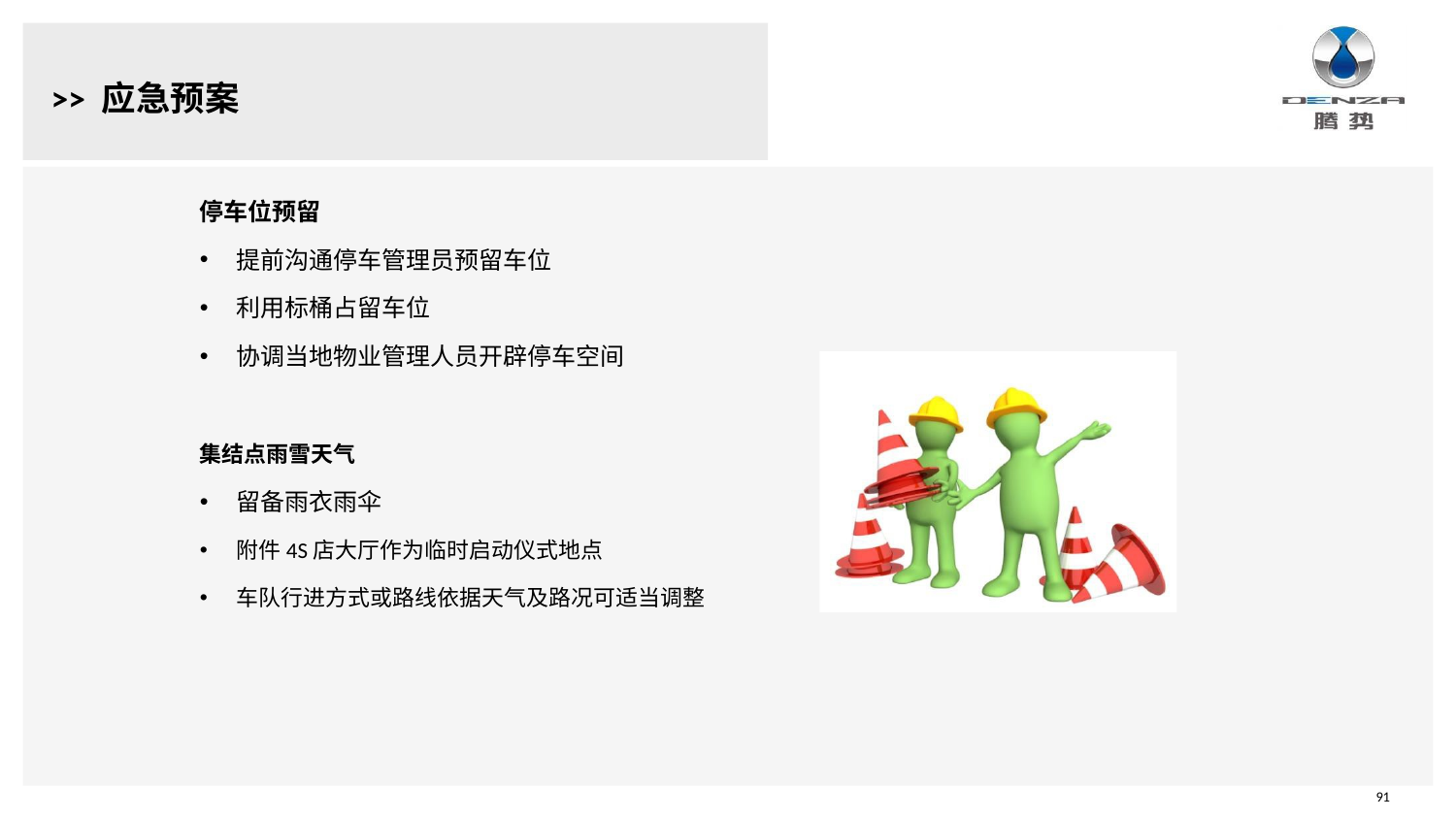

# >> 应急预案

停车位预留
提前沟通停车管理员预留车位
利用标桶占留车位
协调当地物业管理人员开辟停车空间

集结点雨雪天气
留备雨衣雨伞
附件4S店大厅作为临时启动仪式地点
车队行进方式或路线依据天气及路况可适当调整
91